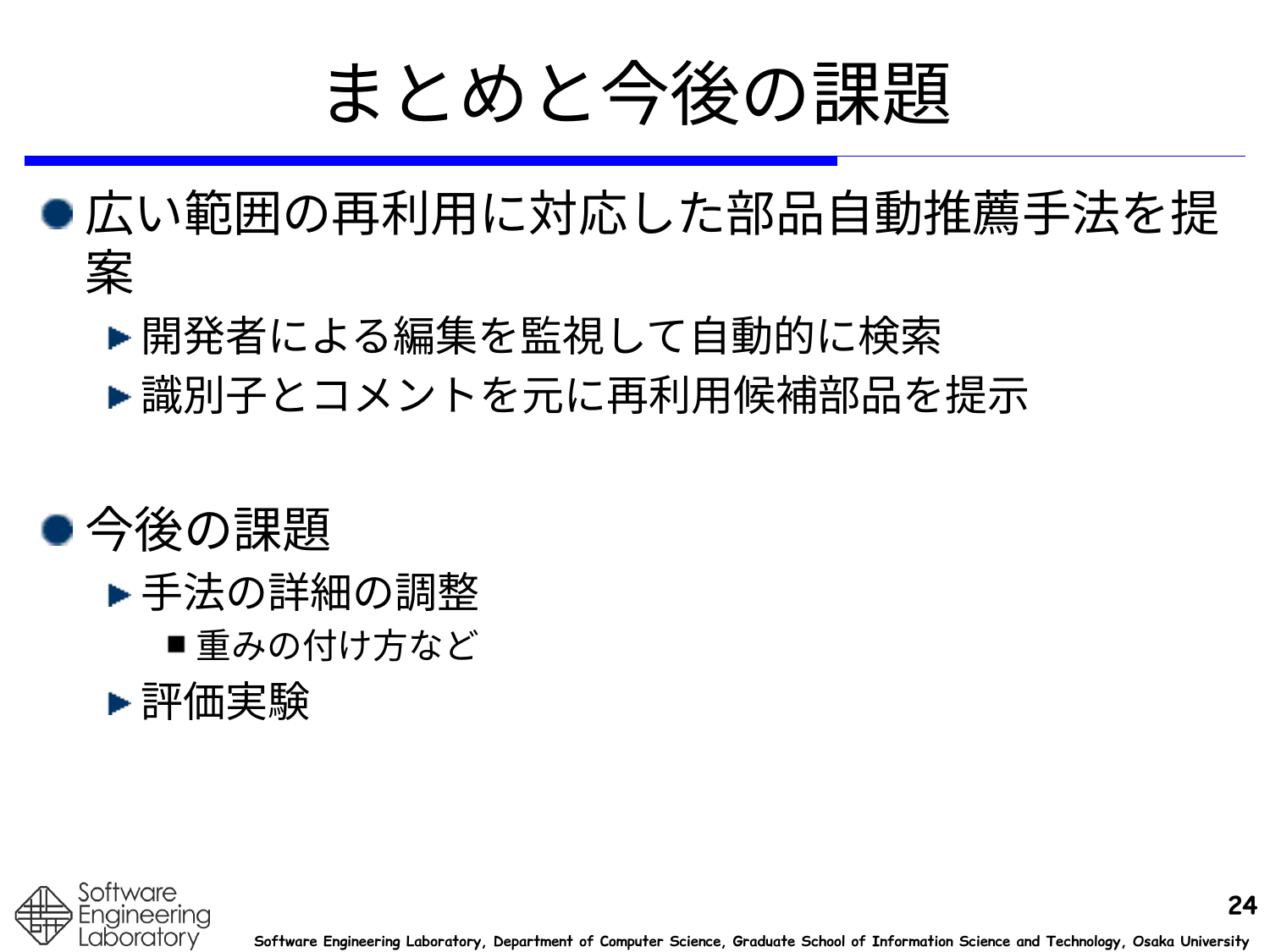

# まとめと今後の課題
広い範囲の再利用に対応した部品自動推薦手法を提案
開発者による編集を監視して自動的に検索
識別子とコメントを元に再利用候補部品を提示

今後の課題
手法の詳細の調整
重みの付け方など
評価実験